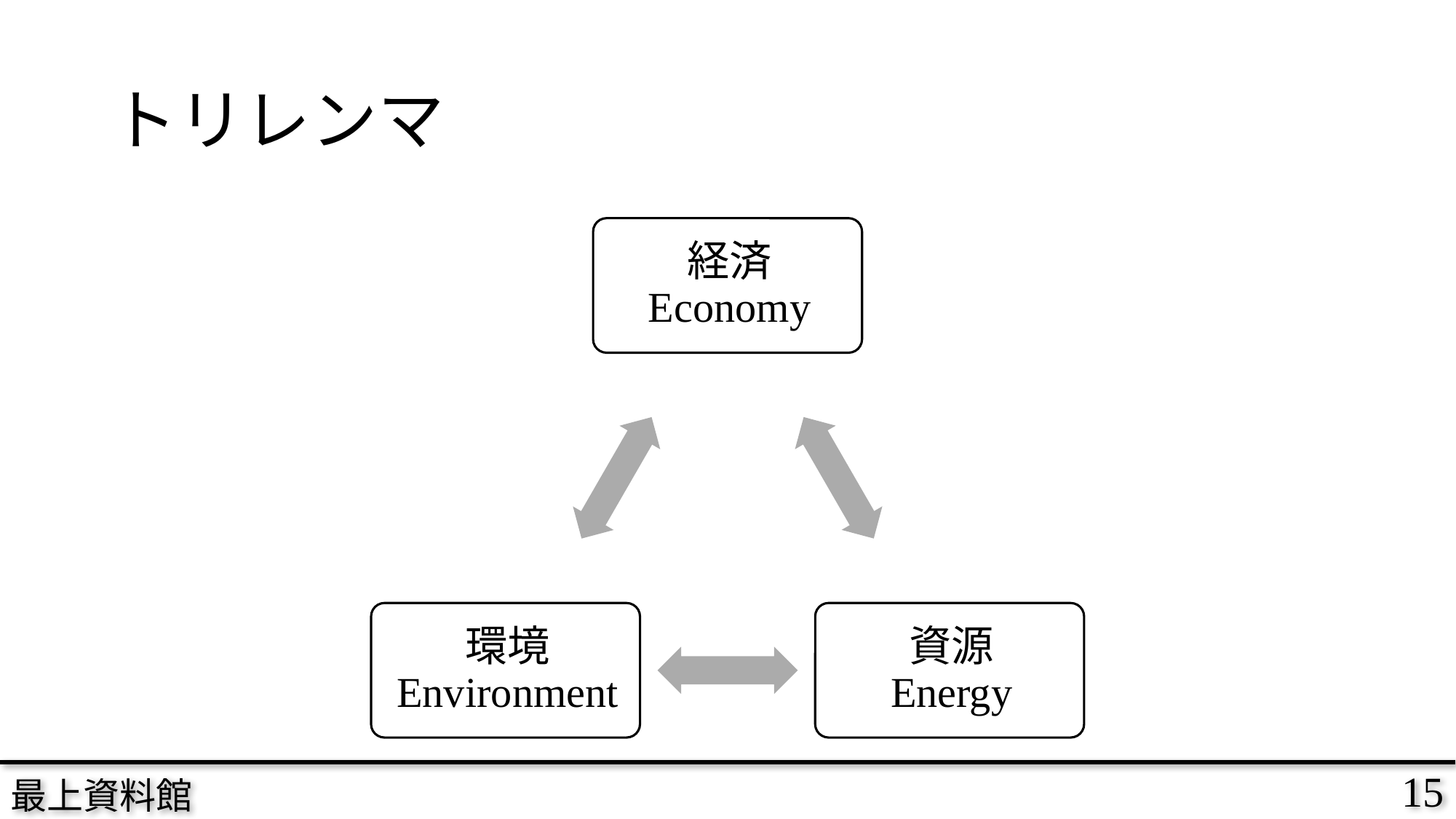

# トリレンマ
経済
Economy

資源
Energy

環境
Environment